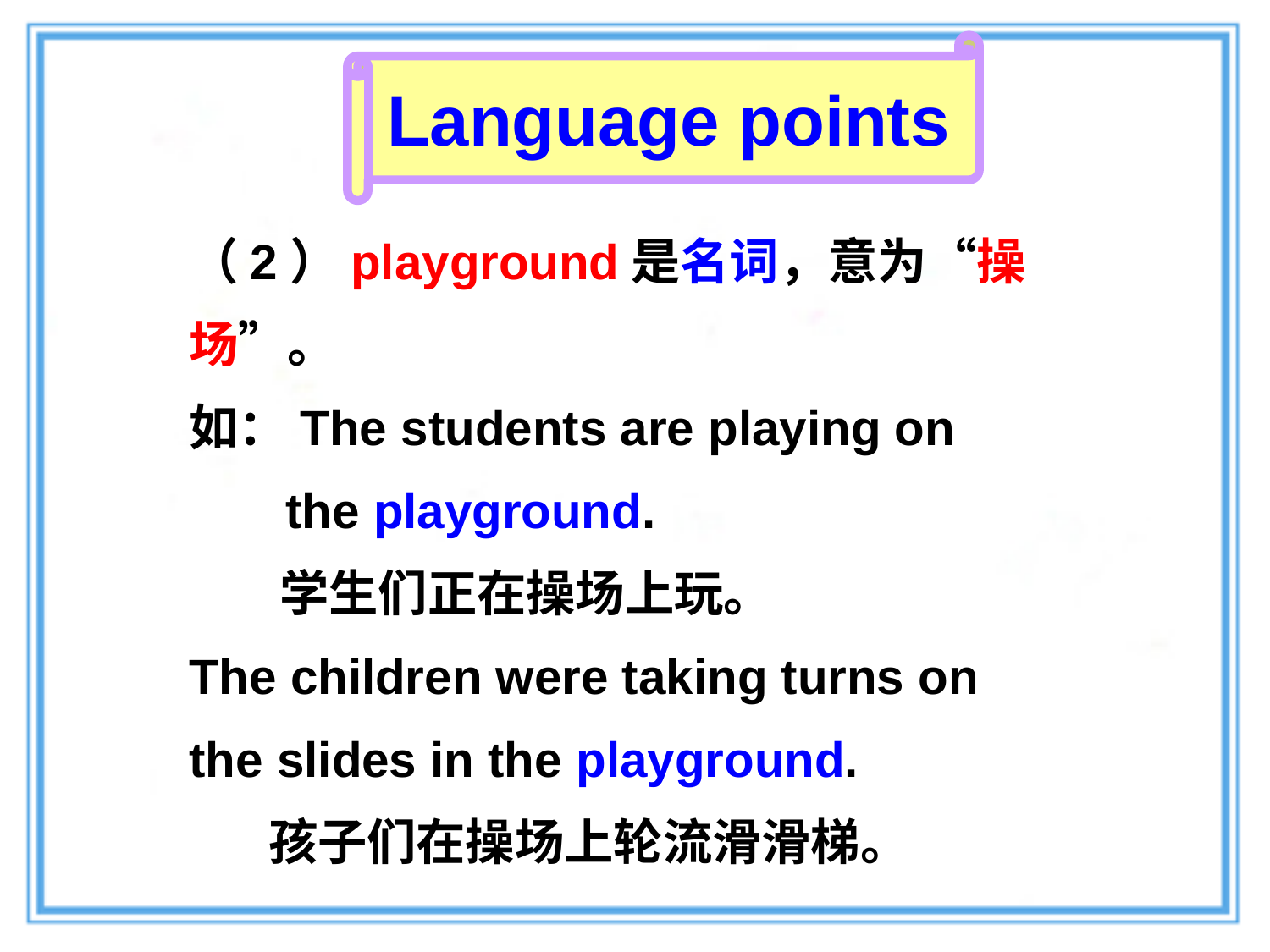

Language points
（2）playground是名词，意为“操场”。
如：The students are playing on
       the playground.
       学生们正在操场上玩。
The children were taking turns on the slides in the playground.
      孩子们在操场上轮流滑滑梯。